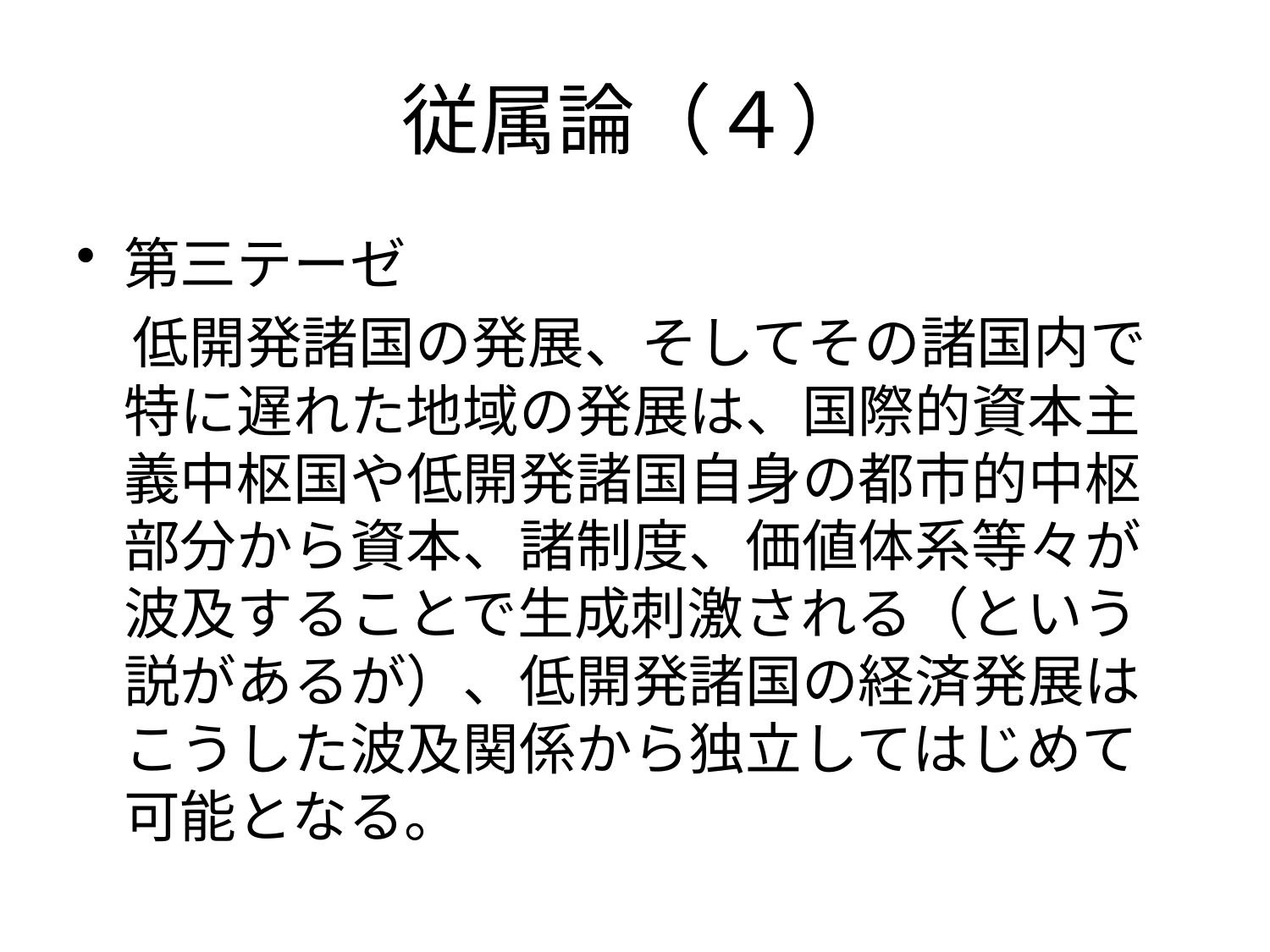

# 従属論（４）
第三テーゼ
　低開発諸国の発展、そしてその諸国内で特に遅れた地域の発展は、国際的資本主義中枢国や低開発諸国自身の都市的中枢部分から資本、諸制度、価値体系等々が波及することで生成刺激される（という説があるが）、低開発諸国の経済発展はこうした波及関係から独立してはじめて可能となる。